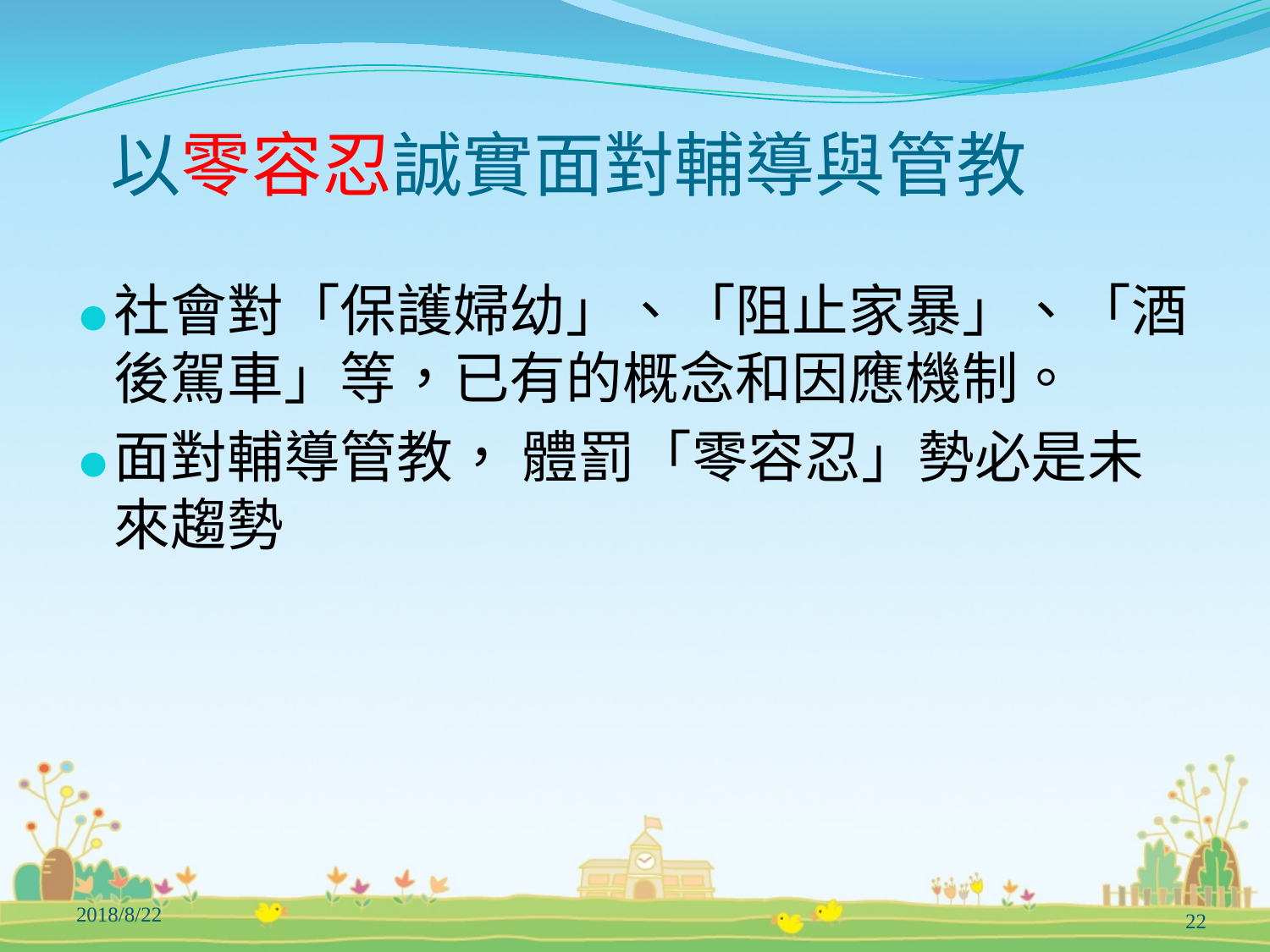

# 以零容忍誠實面對輔導與管教
社會對「保護婦幼」、「阻止家暴」、「酒後駕車」等，已有的概念和因應機制。
面對輔導管教， 體罰「零容忍」勢必是未來趨勢

2018/8/22
22